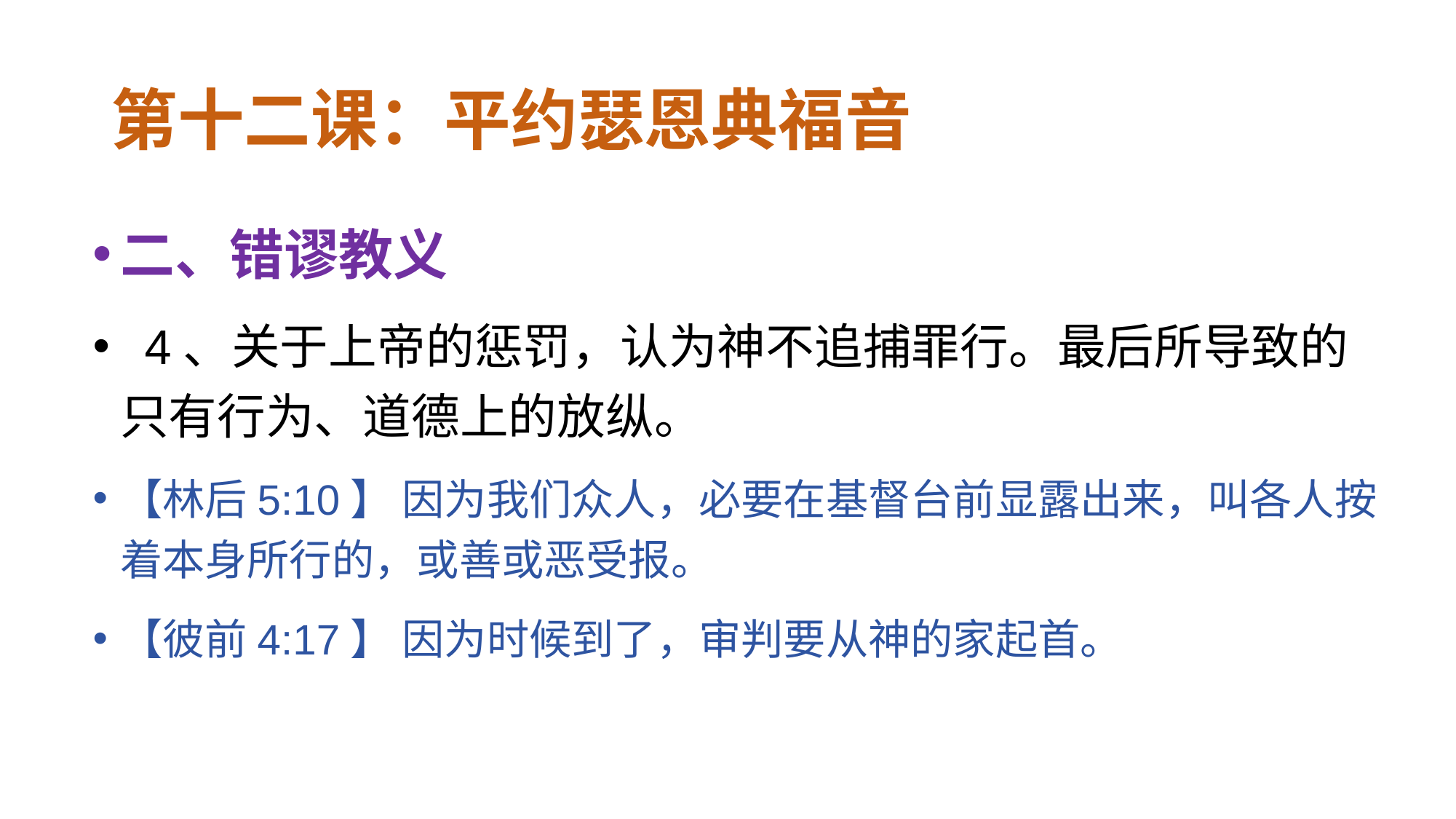

# 第十二课：平约瑟恩典福音
二、错谬教义
  4、关于上帝的惩罚，认为神不追捕罪行。最后所导致的只有行为、道德上的放纵。
【林后5:10】 因为我们众人，必要在基督台前显露出来，叫各人按着本身所行的，或善或恶受报。
【彼前4:17】 因为时候到了，审判要从神的家起首。